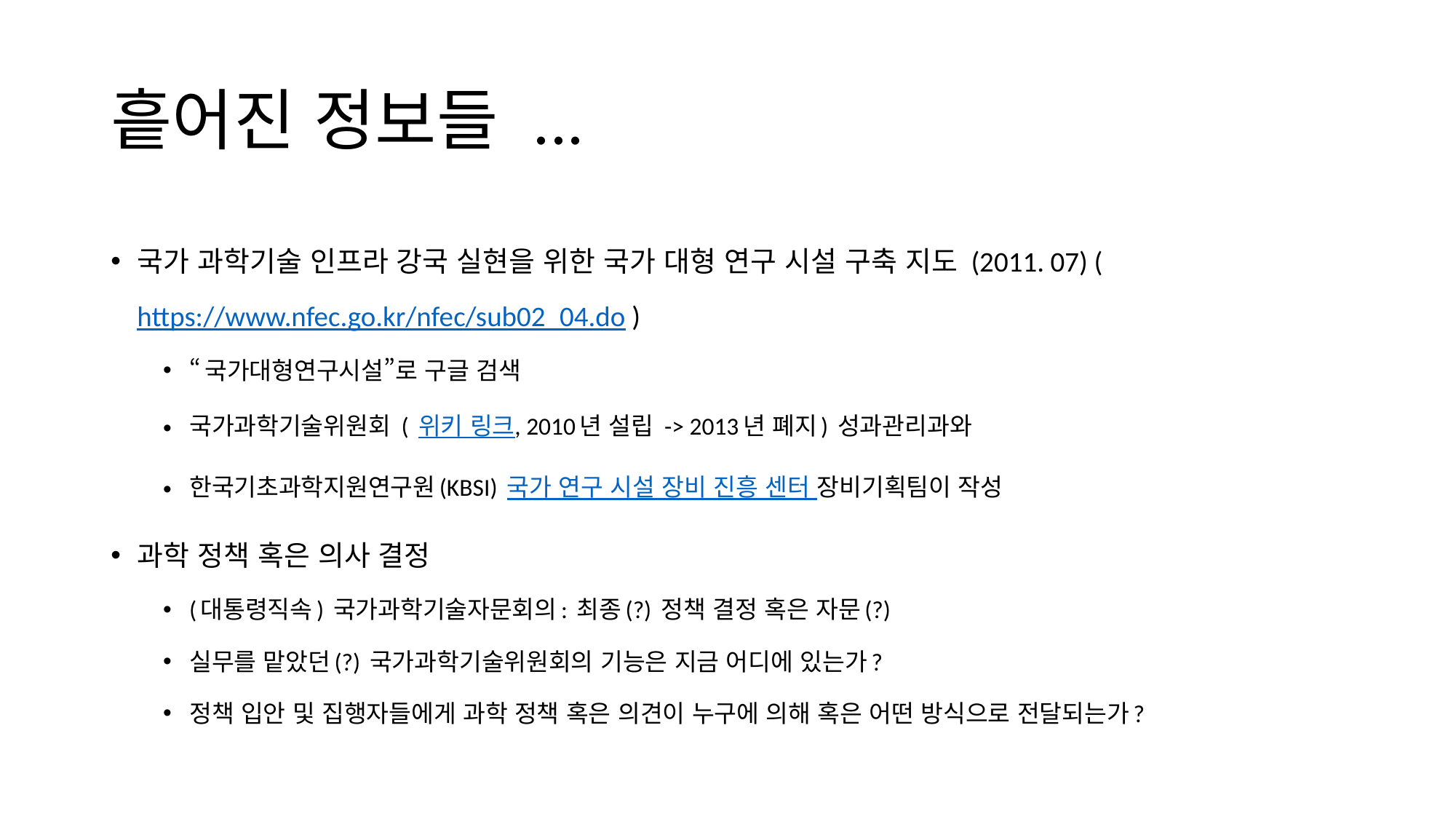

# 흩어진 정보들 ...
국가 과학기술 인프라 강국 실현을 위한 국가 대형 연구 시설 구축 지도 (2011. 07) ( https://www.nfec.go.kr/nfec/sub02_04.do )
“국가대형연구시설”로 구글 검색
국가과학기술위원회 ( 위키 링크, 2010년 설립 -> 2013년 폐지) 성과관리과와
한국기초과학지원연구원(KBSI) 국가 연구 시설 장비 진흥 센터 장비기획팀이 작성
과학 정책 혹은 의사 결정
(대통령직속) 국가과학기술자문회의: 최종(?) 정책 결정 혹은 자문(?)
실무를 맡았던(?) 국가과학기술위원회의 기능은 지금 어디에 있는가?
정책 입안 및 집행자들에게 과학 정책 혹은 의견이 누구에 의해 혹은 어떤 방식으로 전달되는가?